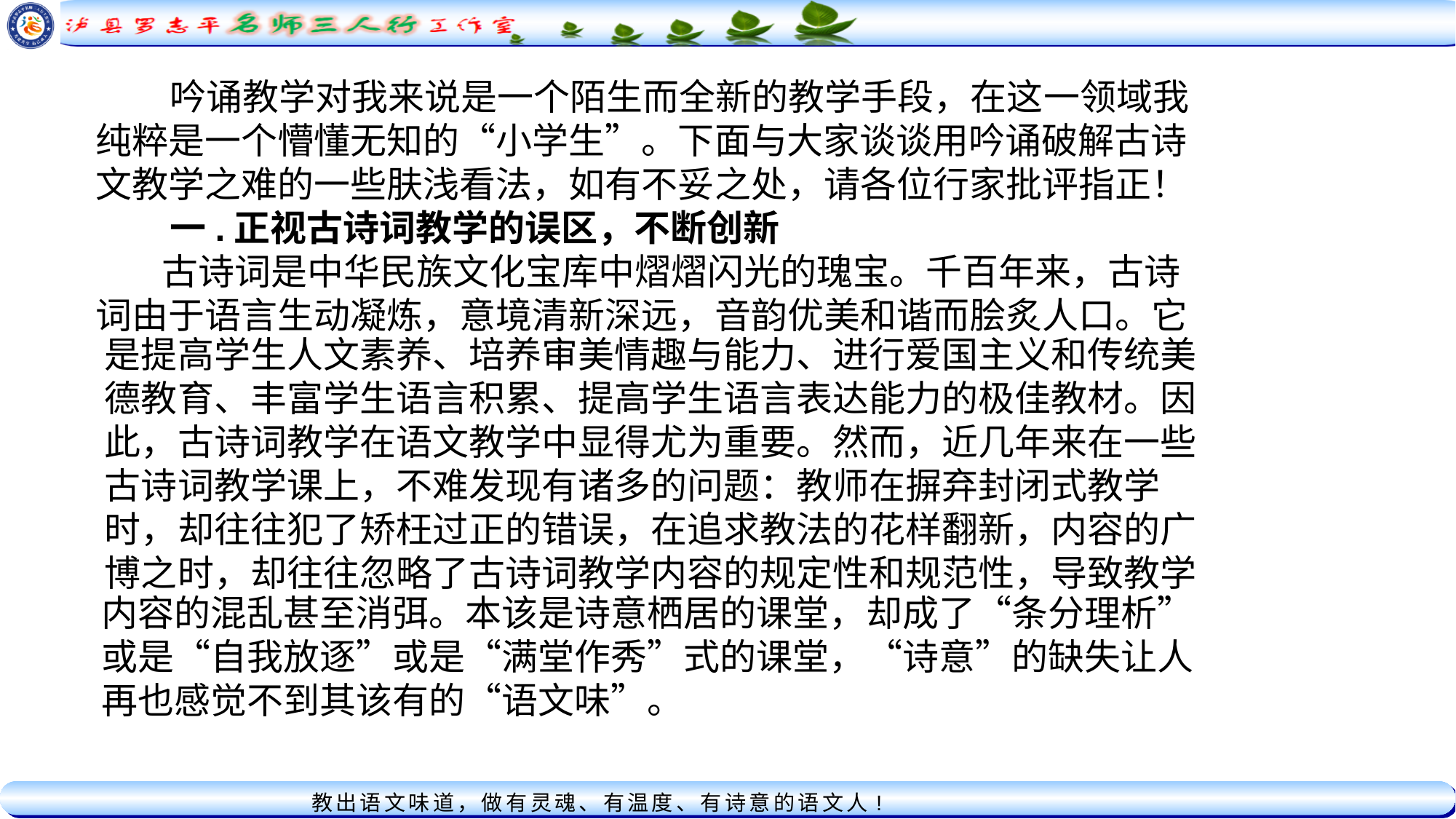

吟诵教学对我来说是一个陌生而全新的教学手段，在这一领域我
纯粹是一个懵懂无知的“小学生”。下面与大家谈谈用吟诵破解古诗
文教学之难的一些肤浅看法，如有不妥之处，请各位行家批评指正！
        一.正视古诗词教学的误区，不断创新
       古诗词是中华民族文化宝库中熠熠闪光的瑰宝。千百年来，古诗
词由于语言生动凝炼，意境清新深远，音韵优美和谐而脍炙人口。它

是提高学生人文素养、培养审美情趣与能力、进行爱国主义和传统美
德教育、丰富学生语言积累、提高学生语言表达能力的极佳教材。因
此，古诗词教学在语文教学中显得尤为重要。然而，近几年来在一些
古诗词教学课上，不难发现有诸多的问题：教师在摒弃封闭式教学
时，却往往犯了矫枉过正的错误，在追求教法的花样翻新，内容的广
博之时，却往往忽略了古诗词教学内容的规定性和规范性，导致教学

内容的混乱甚至消弭。本该是诗意栖居的课堂，却成了“条分理析”
或是“自我放逐”或是“满堂作秀”式的课堂，“诗意”的缺失让人
再也感觉不到其该有的“语文味”。